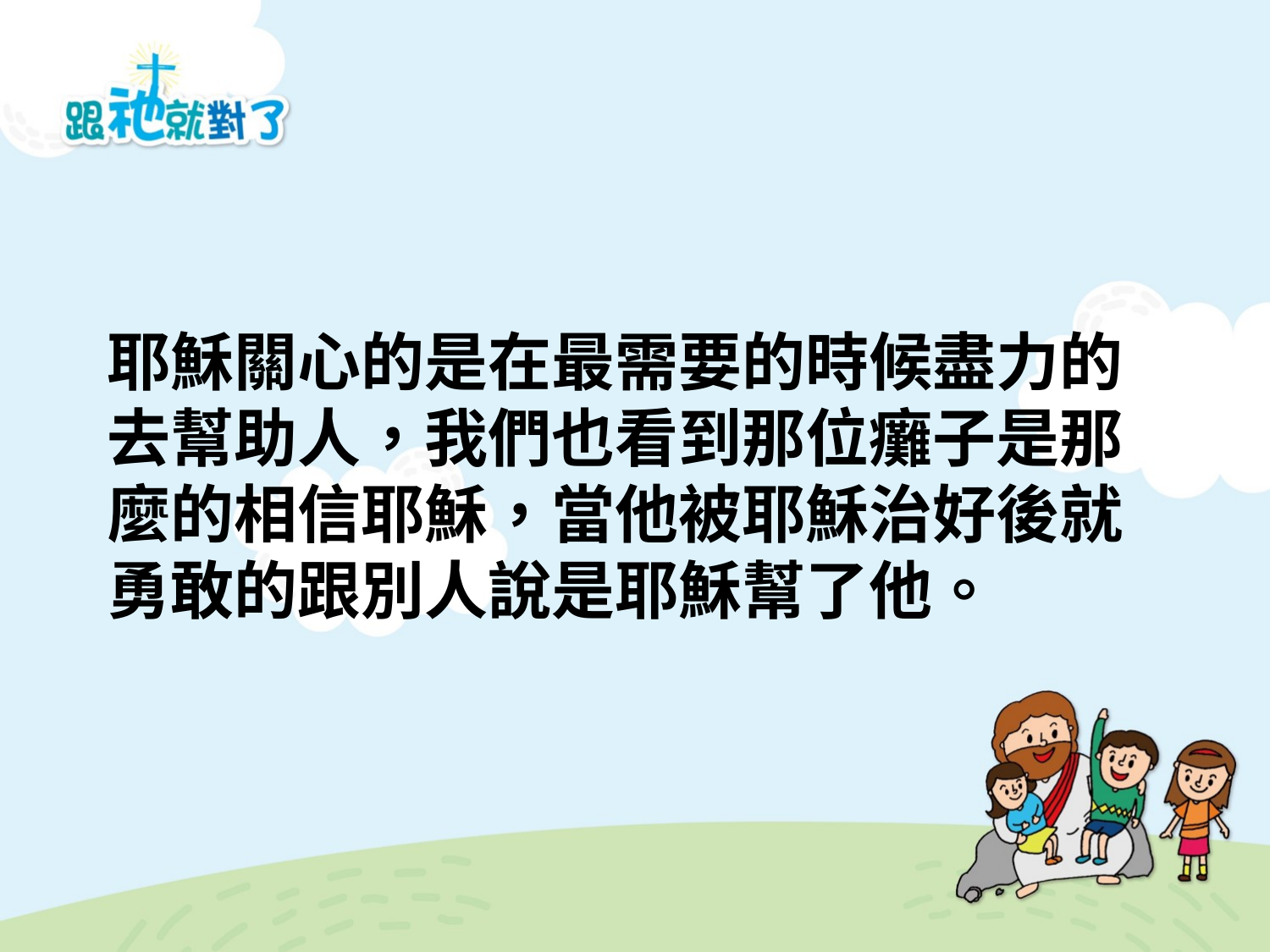

耶穌關心的是在最需要的時候盡力的去幫助人，我們也看到那位癱子是那麼的相信耶穌，當他被耶穌治好後就勇敢的跟別人說是耶穌幫了他。